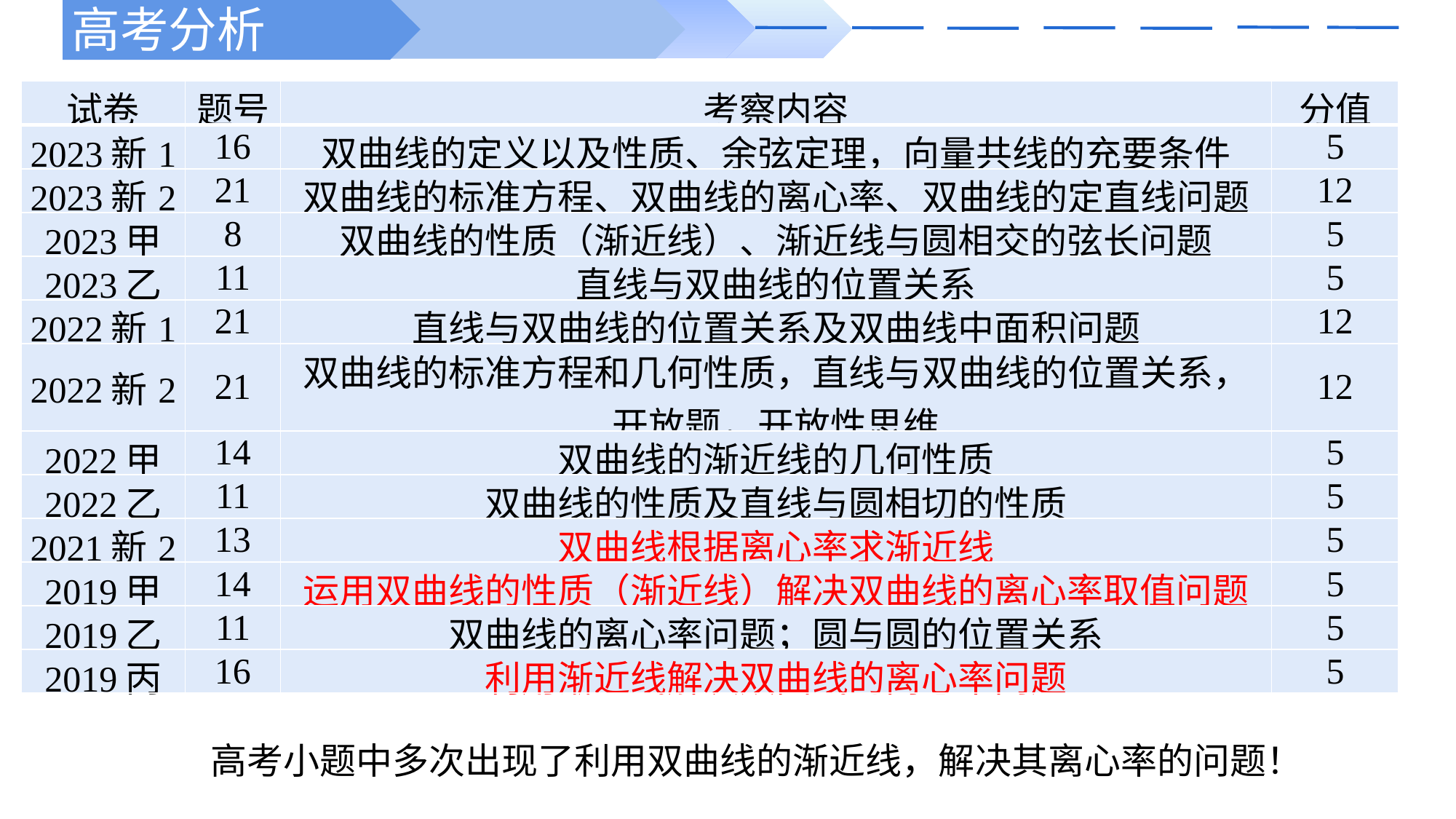

高考分析

| 试卷 | 题号 | 考察内容 | 分值 |
| --- | --- | --- | --- |
| 2023新1 | 16 | 双曲线的定义以及性质、余弦定理，向量共线的充要条件 | 5 |
| 2023新2 | 21 | 双曲线的标准方程、双曲线的离心率、双曲线的定直线问题 | 12 |
| 2023甲 | 8 | 双曲线的性质（渐近线）、渐近线与圆相交的弦长问题 | 5 |
| 2023乙 | 11 | 直线与双曲线的位置关系 | 5 |
| 2022新1 | 21 | 直线与双曲线的位置关系及双曲线中面积问题 | 12 |
| 2022新2 | 21 | 双曲线的标准方程和几何性质，直线与双曲线的位置关系，开放题，开放性思维 | 12 |
| 2022甲 | 14 | 双曲线的渐近线的几何性质 | 5 |
| 2022乙 | 11 | 双曲线的性质及直线与圆相切的性质 | 5 |
| 2021新2 | 13 | 双曲线根据离心率求渐近线 | 5 |
| 2019甲 | 14 | 运用双曲线的性质（渐近线）解决双曲线的离心率取值问题 | 5 |
| 2019乙 | 11 | 双曲线的离心率问题；圆与圆的位置关系 | 5 |
| 2019丙 | 16 | 利用渐近线解决双曲线的离心率问题 | 5 |
高考小题中多次出现了利用双曲线的渐近线，解决其离心率的问题！